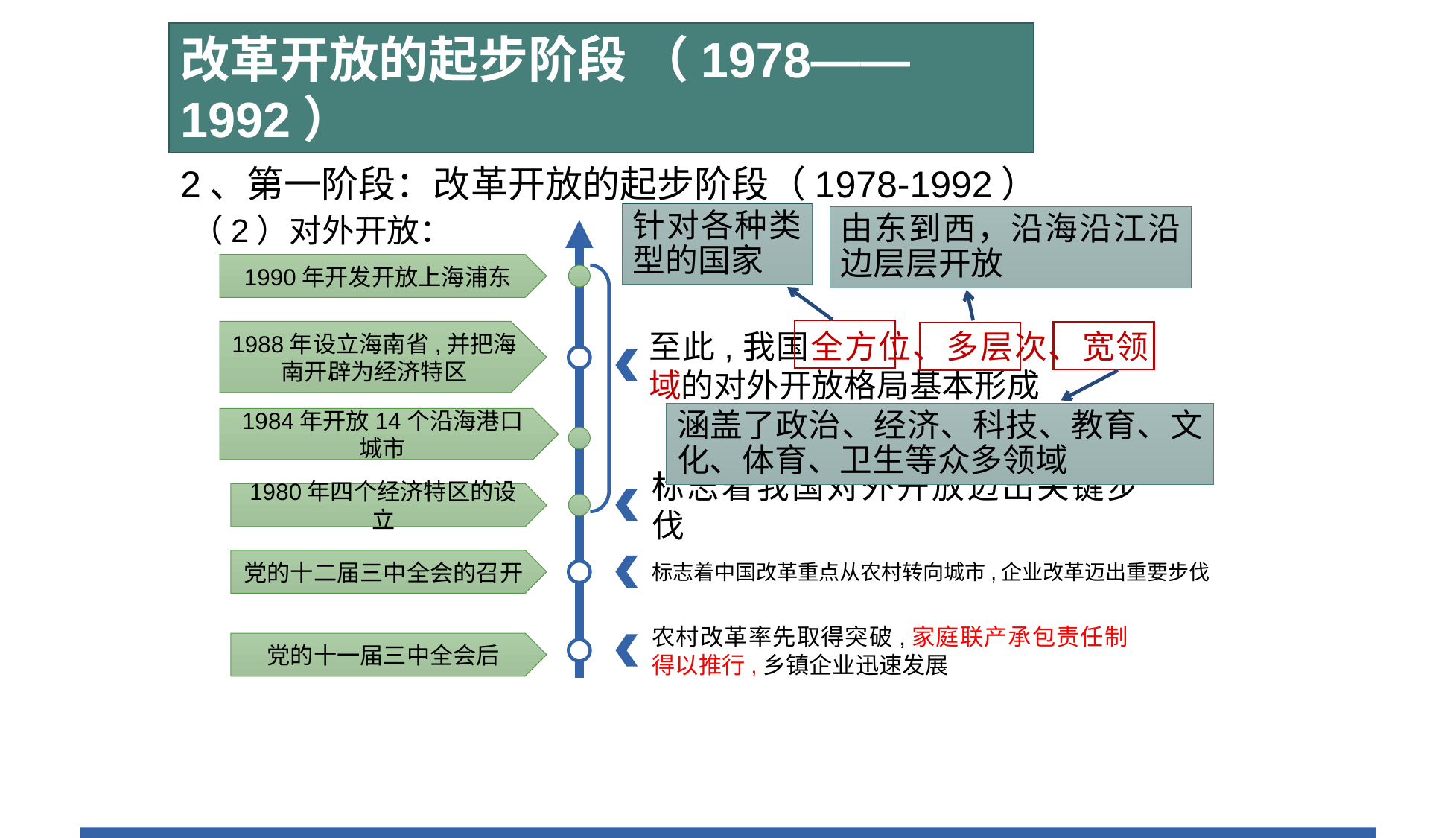

改革开放的起步阶段 （1978——1992）
2、第一阶段：改革开放的起步阶段（1978-1992）
针对各种类型的国家
（2）对外开放：
由东到西，沿海沿江沿边层层开放
1990年开发开放上海浦东

至此,我国全方位、多层次、宽领域的对外开放格局基本形成

1988年设立海南省,并把海南开辟为经济特区

涵盖了政治、经济、科技、教育、文化、体育、卫生等众多领域
1984年开放14个沿海港口城市

标志着我国对外开放迈出关键步伐

1980年四个经济特区的设立

党的十二届三中全会的召开

标志着中国改革重点从农村转向城市,企业改革迈出重要步伐

农村改革率先取得突破,家庭联产承包责任制得以推行,乡镇企业迅速发展

党的十一届三中全会后